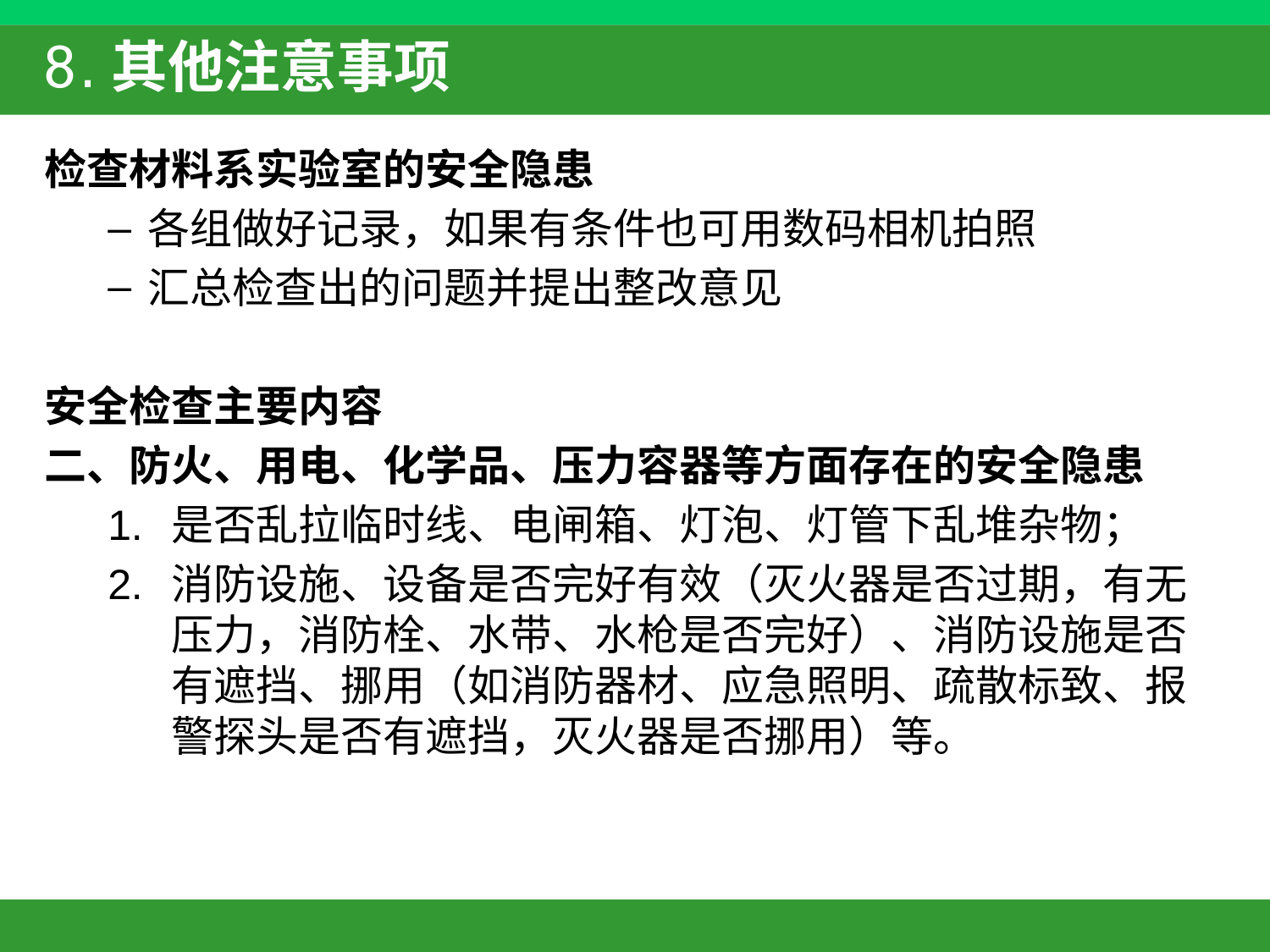

# 8.其他注意事项
检查材料系实验室的安全隐患
各组做好记录，如果有条件也可用数码相机拍照
汇总检查出的问题并提出整改意见

安全检查主要内容
二、防火、用电、化学品、压力容器等方面存在的安全隐患
是否乱拉临时线、电闸箱、灯泡、灯管下乱堆杂物；
消防设施、设备是否完好有效（灭火器是否过期，有无压力，消防栓、水带、水枪是否完好）、消防设施是否有遮挡、挪用（如消防器材、应急照明、疏散标致、报警探头是否有遮挡，灭火器是否挪用）等。